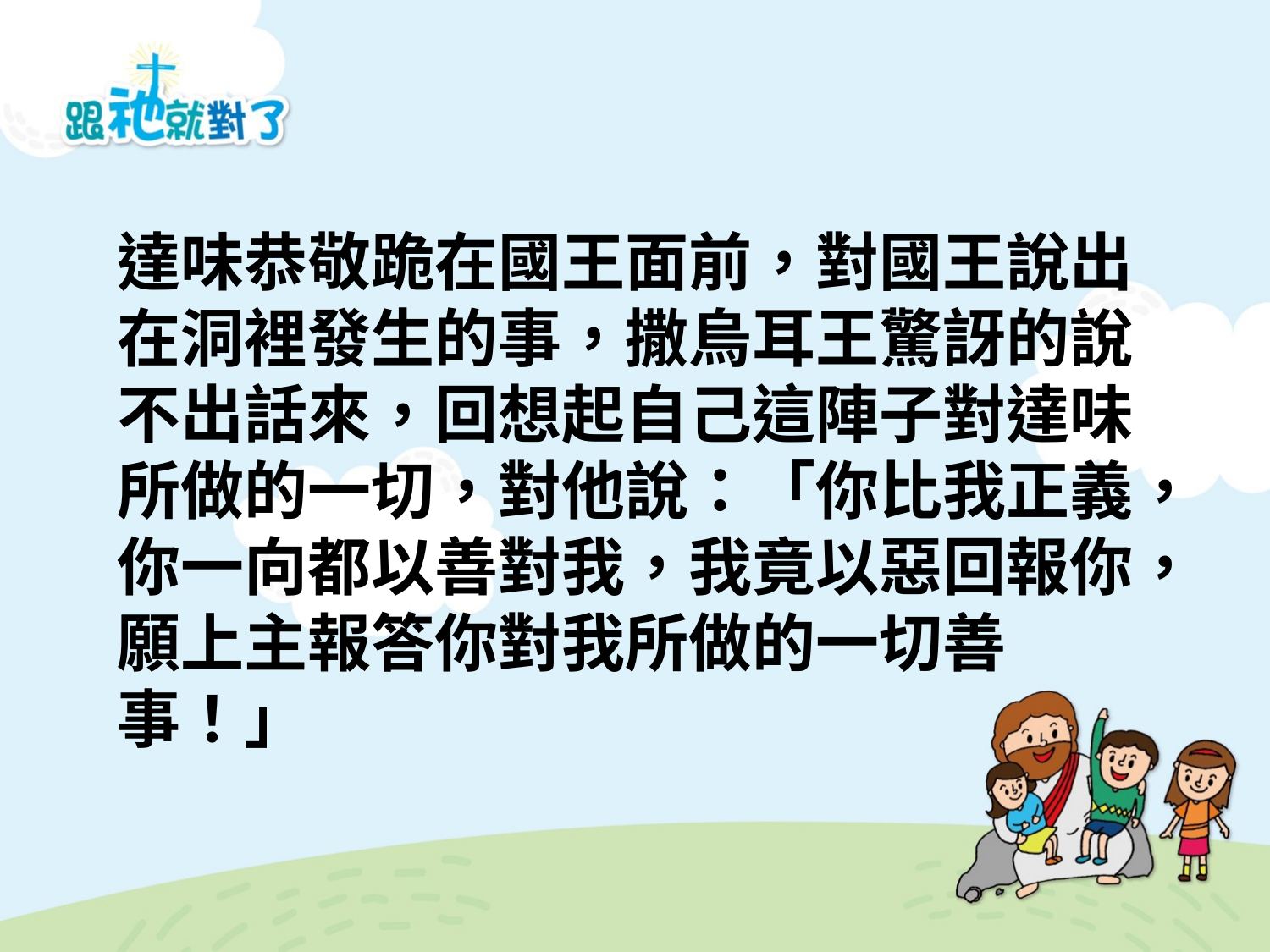

達味恭敬跪在國王面前，對國王說出在洞裡發生的事，撒烏耳王驚訝的說不出話來，回想起自己這陣子對達味所做的一切，對他說：「你比我正義，你一向都以善對我，我竟以惡回報你，願上主報答你對我所做的一切善事！」